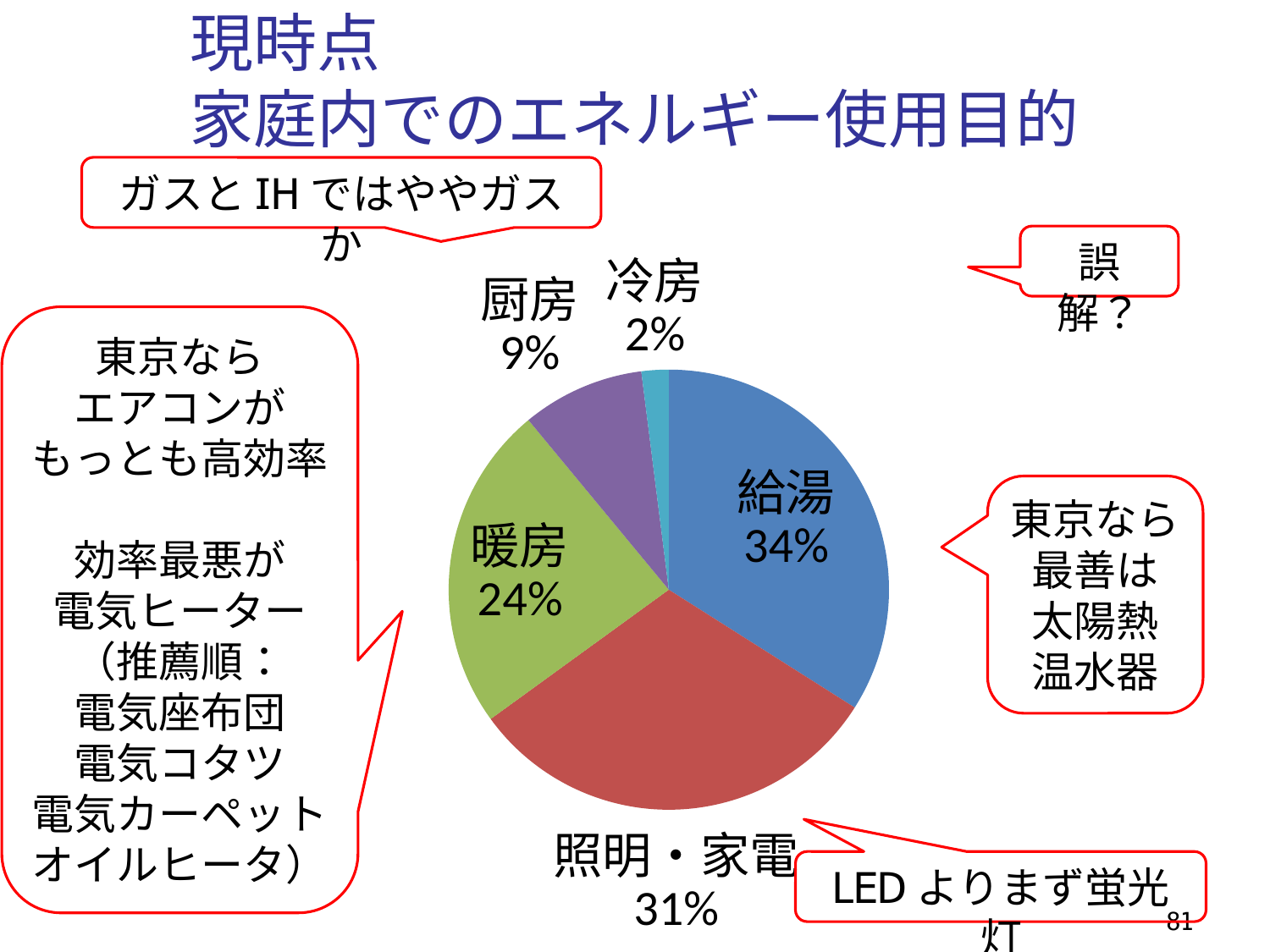

# 現時点 家庭内でのエネルギー使用目的
ガスとIHではややガスか
誤解？

### Chart

| Category |  |
|---|---|
| 給湯 | 34.0 |
| 照明・家電 | 31.0 |
| 暖房 | 24.0 |
| 厨房 | 9.0 |
| 冷房 | 2.0 |
東京なら
エアコンが
もっとも高効率

効率最悪が
電気ヒーター
（推薦順：
電気座布団
電気コタツ
電気カーペット
オイルヒータ）
東京なら
最善は
太陽熱
温水器
LEDよりまず蛍光灯
81